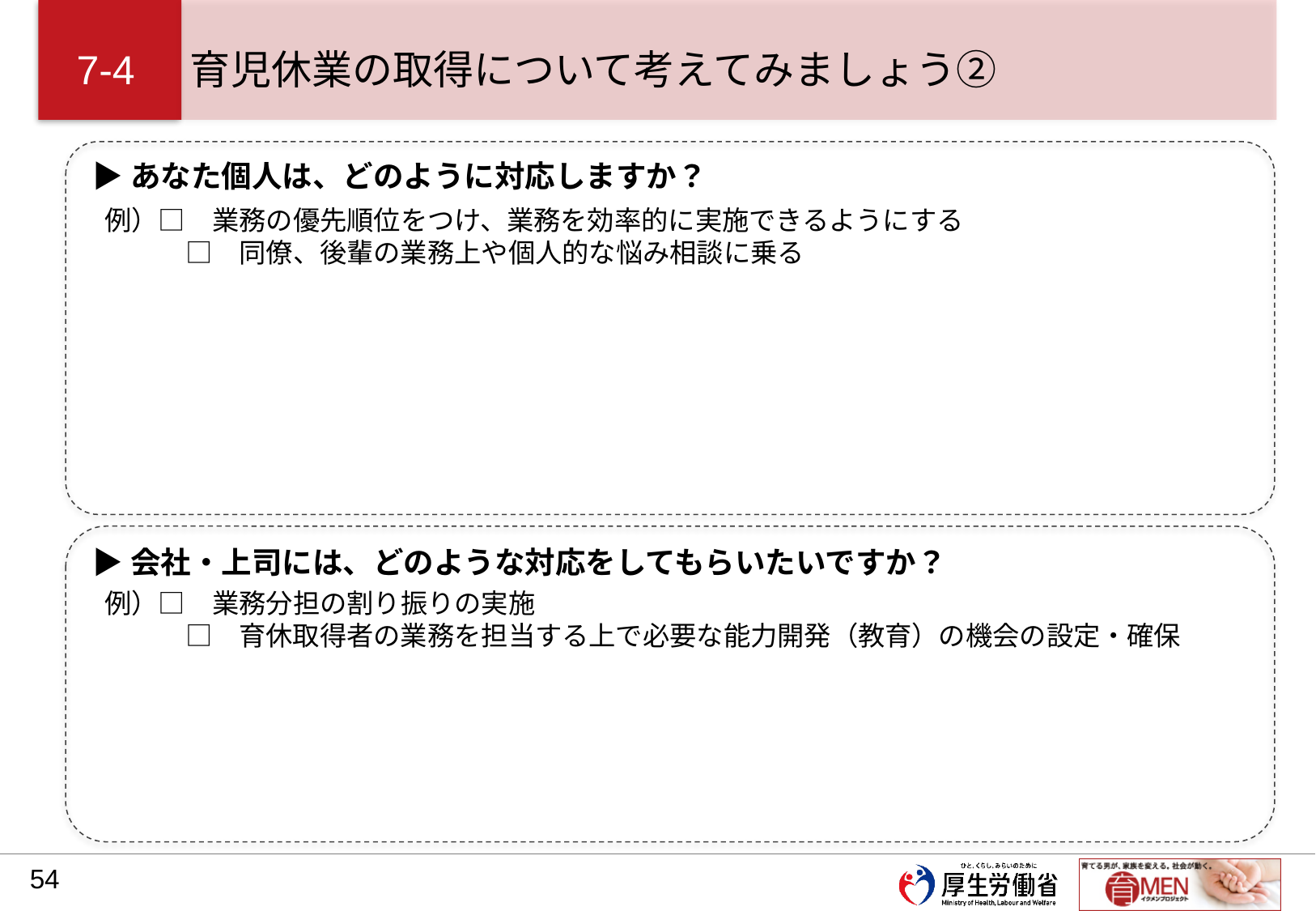

7-4    育児休業の取得について考えてみましょう②

▶︎あなた個人は、どのように対応しますか？
例）□　業務の優先順位をつけ、業務を効率的に実施できるようにする
　　　□　同僚、後輩の業務上や個人的な悩み相談に乗る

▶︎会社・上司には、どのような対応をしてもらいたいですか？
例）□　業務分担の割り振りの実施
　　　□　育休取得者の業務を担当する上で必要な能力開発（教育）の機会の設定・確保
54